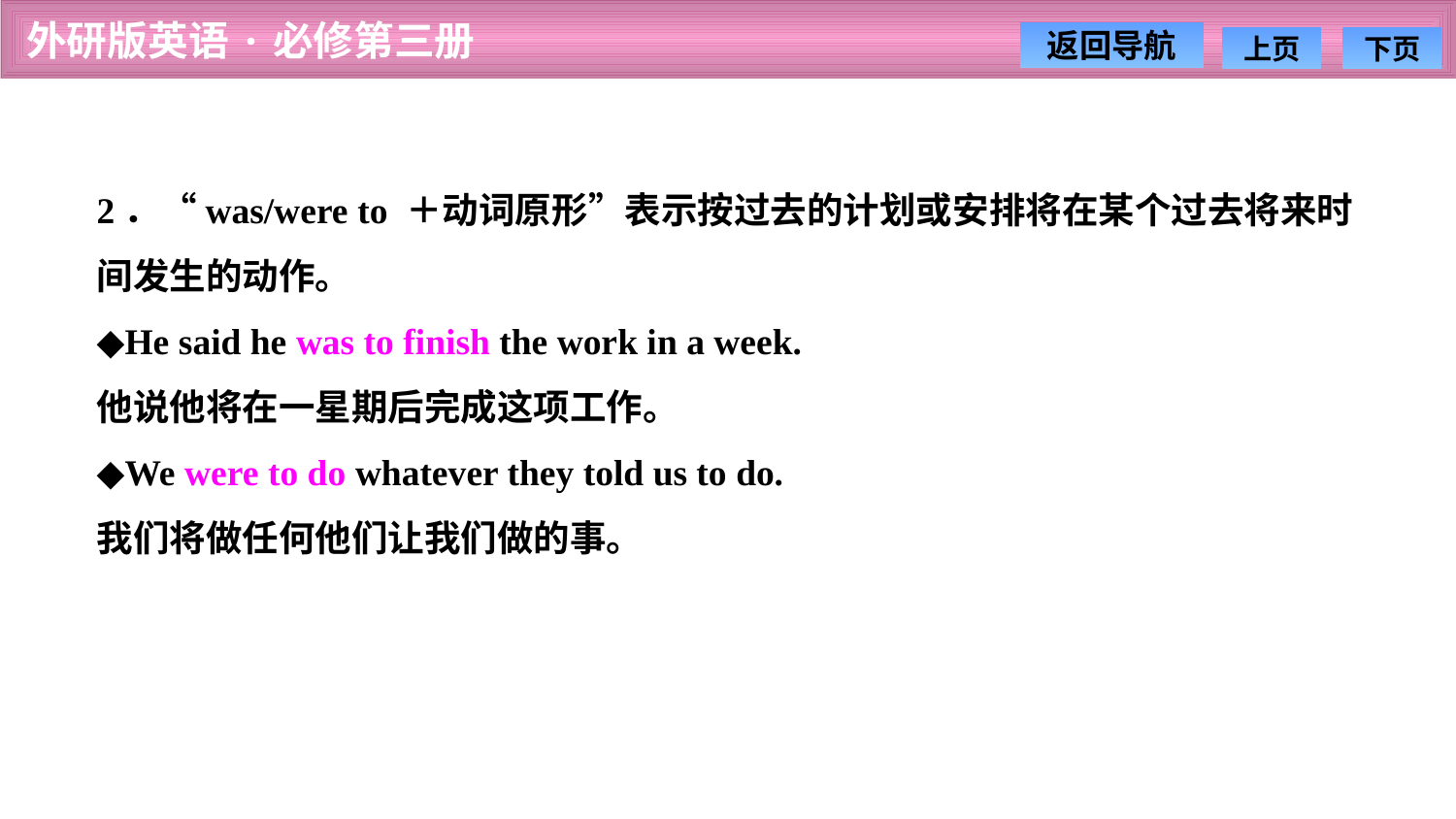

2．“was/were to ＋动词原形”表示按过去的计划或安排将在某个过去将来时间发生的动作。
◆He said he was to finish the work in a week.
他说他将在一星期后完成这项工作。
◆We were to do whatever they told us to do.
我们将做任何他们让我们做的事。